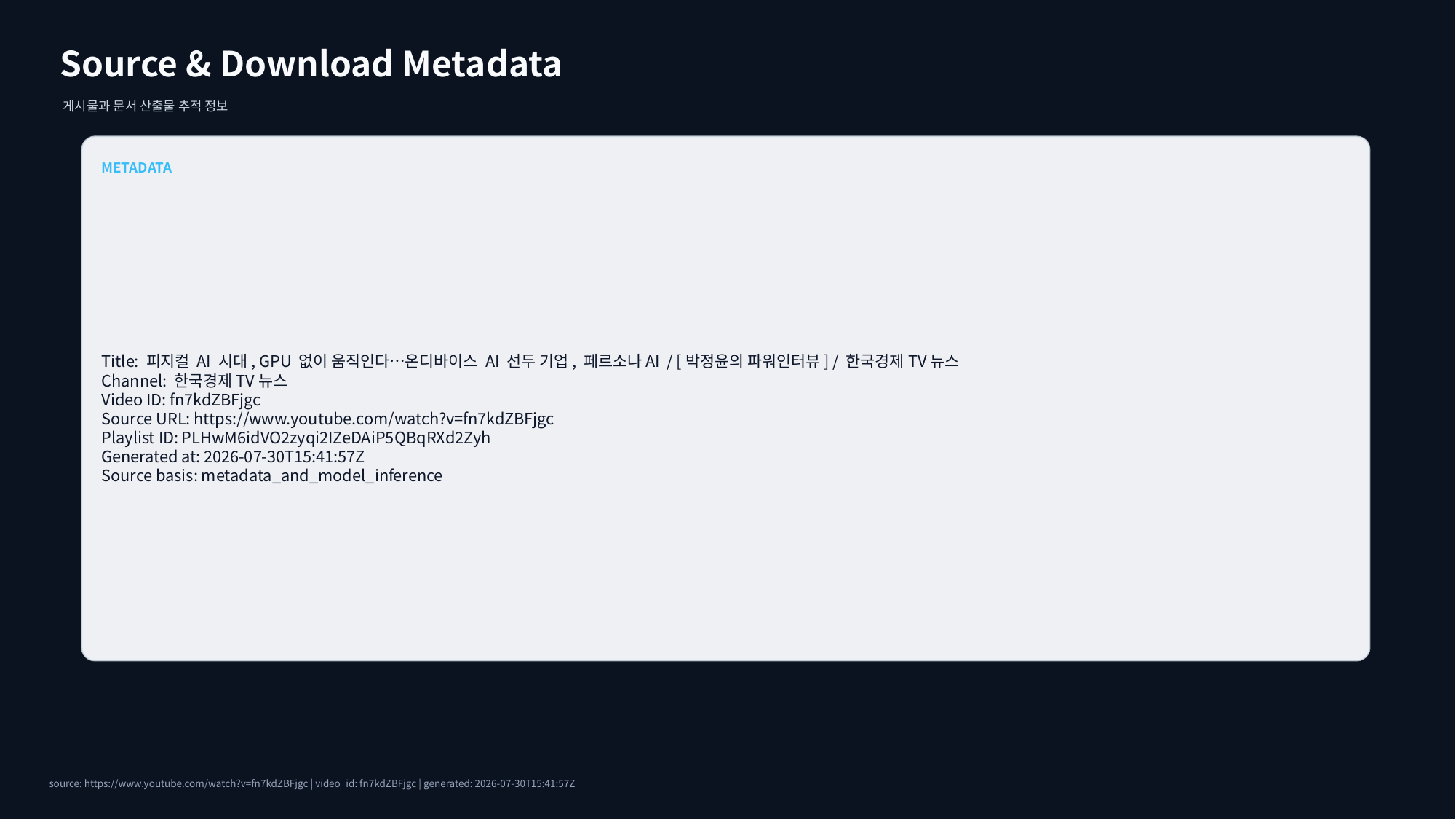

Source & Download Metadata
게시물과 문서 산출물 추적 정보

METADATA
Title: 피지컬 AI 시대, GPU 없이 움직인다…온디바이스 AI 선두 기업, 페르소나AI  / [박정윤의 파워인터뷰] / 한국경제TV뉴스
Channel: 한국경제TV뉴스
Video ID: fn7kdZBFjgc
Source URL: https://www.youtube.com/watch?v=fn7kdZBFjgc
Playlist ID: PLHwM6idVO2zyqi2IZeDAiP5QBqRXd2Zyh
Generated at: 2026-07-30T15:41:57Z
Source basis: metadata_and_model_inference
source: https://www.youtube.com/watch?v=fn7kdZBFjgc | video_id: fn7kdZBFjgc | generated: 2026-07-30T15:41:57Z